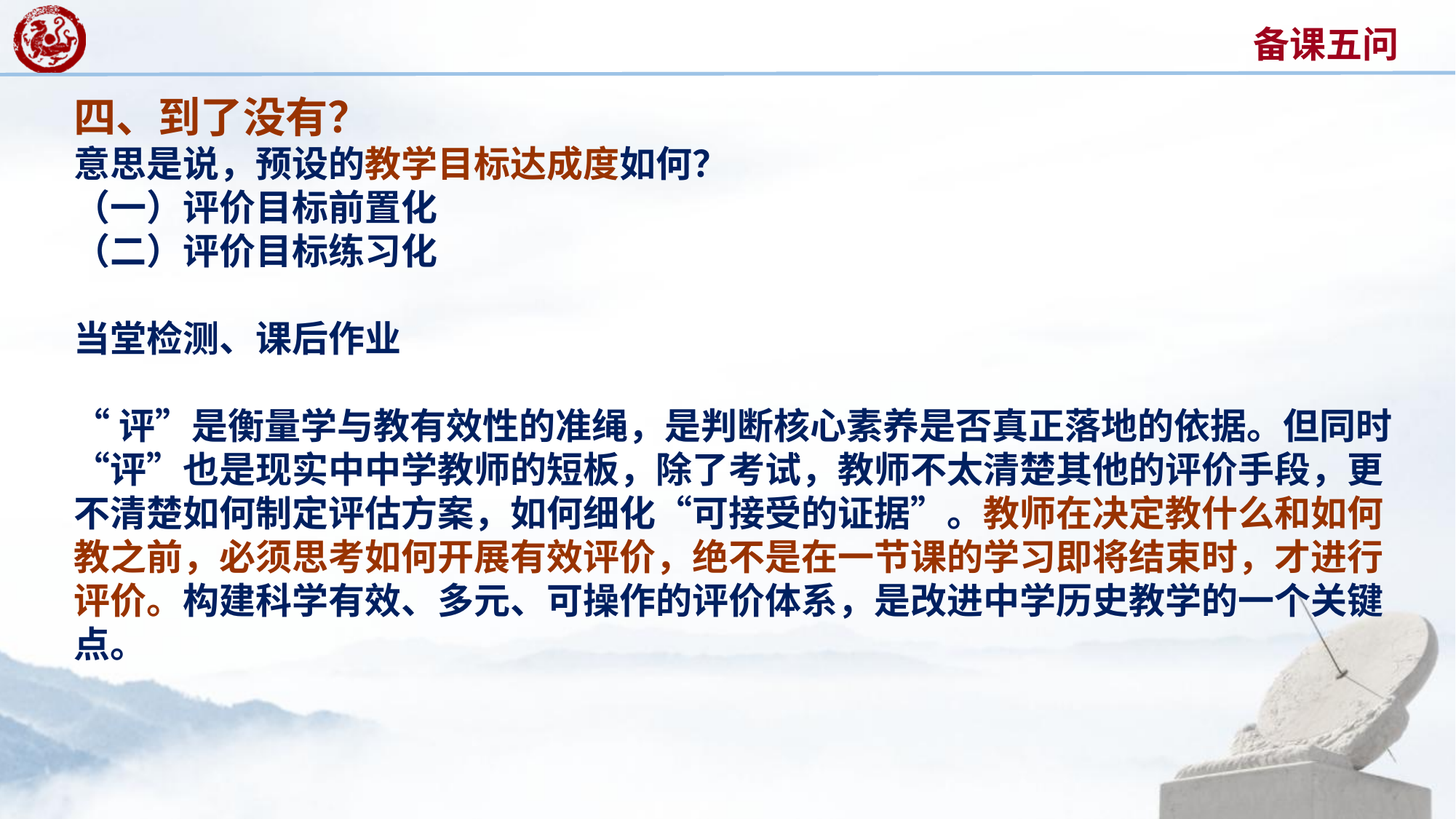

四、到了没有？
意思是说，预设的教学目标达成度如何？
（一）评价目标前置化
（二）评价目标练习化

当堂检测、课后作业

“评”是衡量学与教有效性的准绳，是判断核心素养是否真正落地的依据。但同时“评”也是现实中中学教师的短板，除了考试，教师不太清楚其他的评价手段，更不清楚如何制定评估方案，如何细化“可接受的证据”。教师在决定教什么和如何教之前，必须思考如何开展有效评价，绝不是在一节课的学习即将结束时，才进行评价。构建科学有效、多元、可操作的评价体系，是改进中学历史教学的一个关键点。